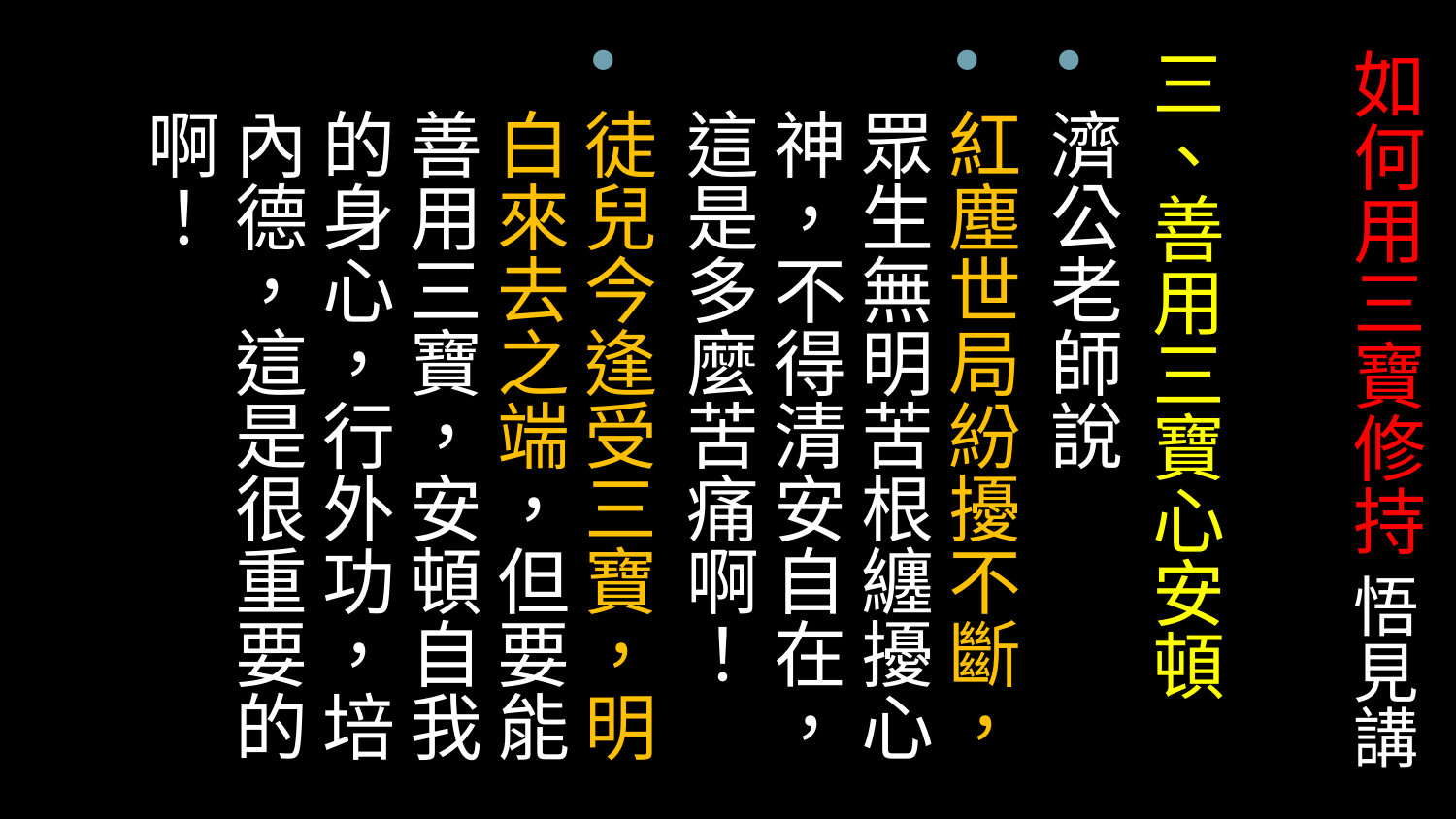

# 如何用三寶修持 悟見講
三、善用三寶心安頓
濟公老師說
紅塵世局紛擾不斷，眾生無明苦根纏擾心神，不得清安自在，這是多麼苦痛啊！
徒兒今逢受三寶，明白來去之端，但要能善用三寶，安頓自我的身心，行外功，培內德，這是很重要的啊！